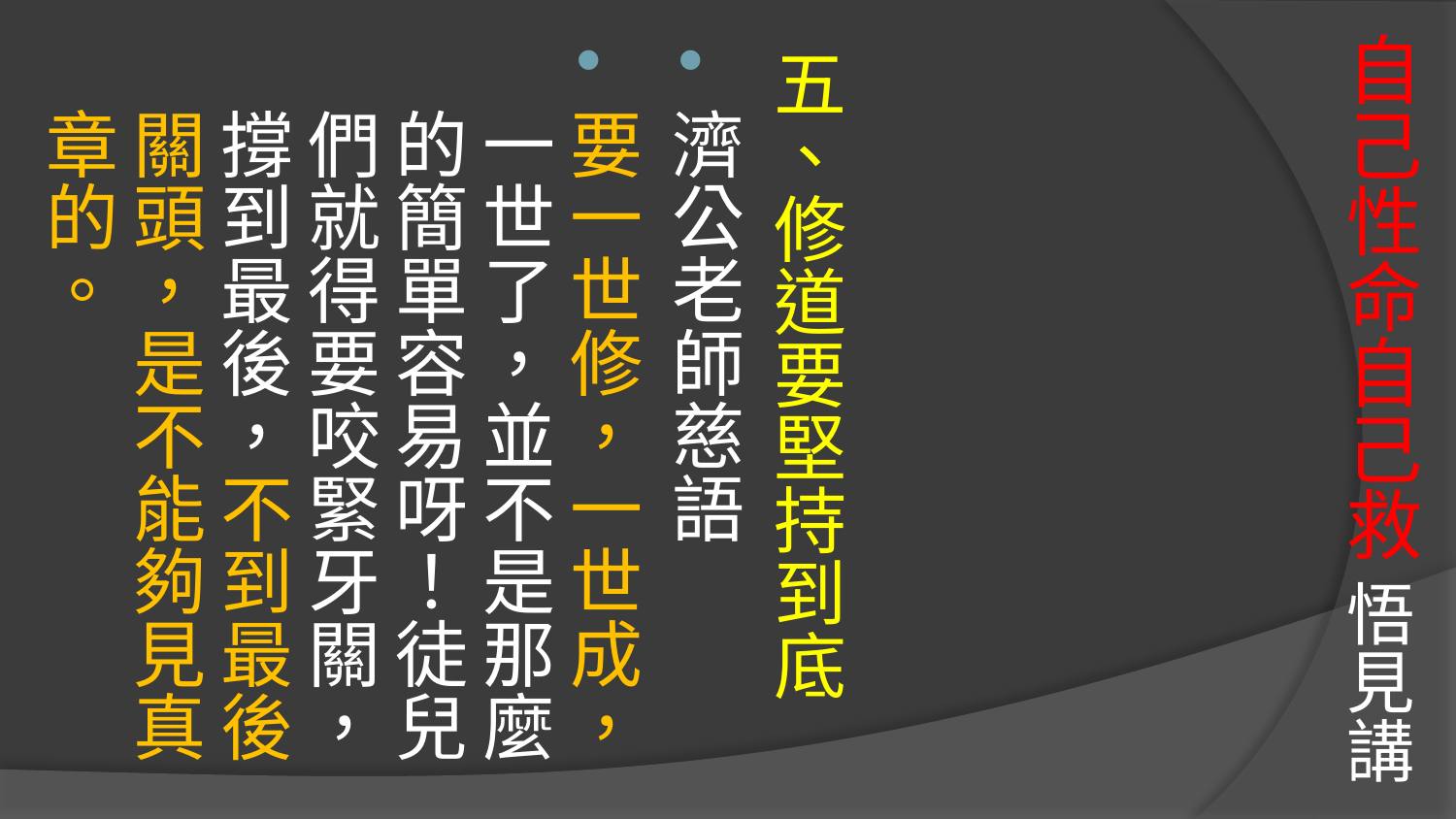

# 自己性命自己救 悟見講
五、修道要堅持到底
濟公老師慈語
要一世修，一世成，一世了，並不是那麼的簡單容易呀！徒兒們就得要咬緊牙關，撐到最後，不到最後關頭，是不能夠見真章的。